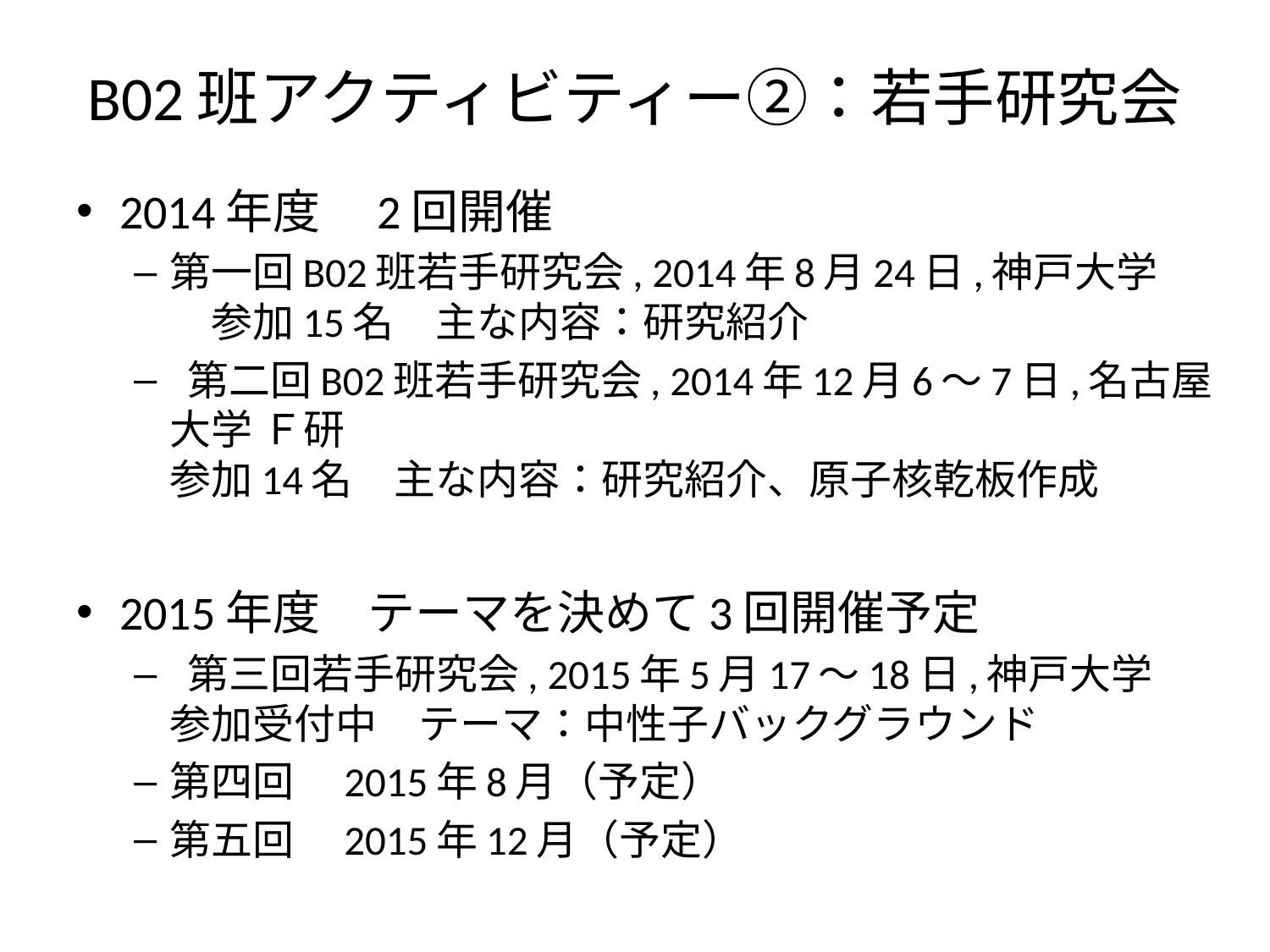

# B02班アクティビティー②：若手研究会
2014年度　2回開催
第一回B02班若手研究会, 2014年8月24日,神戸大学
　参加15名　主な内容：研究紹介
 第二回B02班若手研究会, 2014年12月6～7日,名古屋大学 Ｆ研
参加14名　主な内容：研究紹介、原子核乾板作成

2015年度　テーマを決めて3回開催予定
 第三回若手研究会, 2015年5月17～18日,神戸大学
参加受付中　テーマ：中性子バックグラウンド
第四回　2015年8月（予定）
第五回　2015年12月（予定）